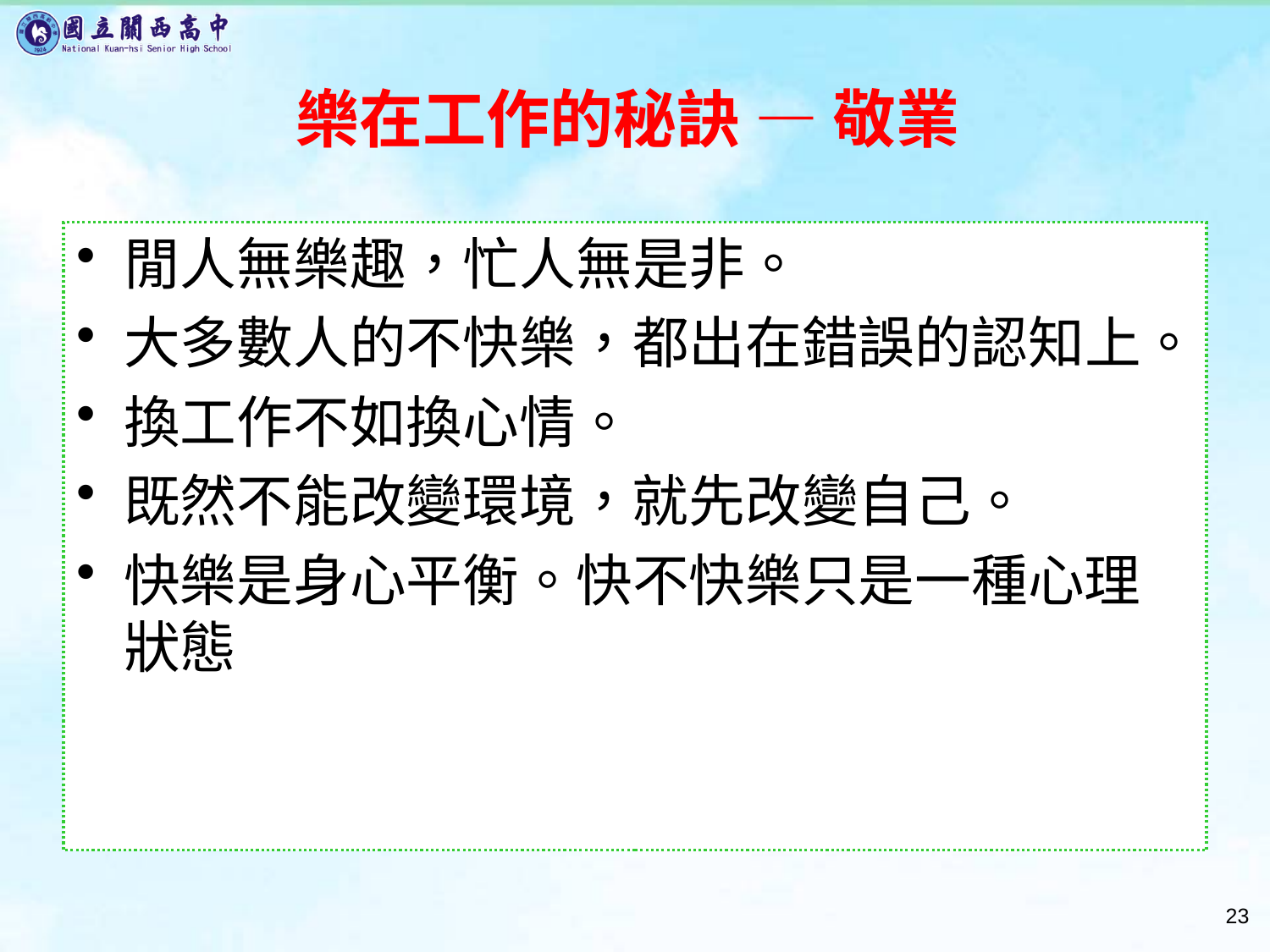

# 樂在工作的秘訣 — 敬業
閒人無樂趣，忙人無是非。
大多數人的不快樂，都出在錯誤的認知上。
換工作不如換心情。
既然不能改變環境，就先改變自己。
快樂是身心平衡。快不快樂只是一種心理狀態